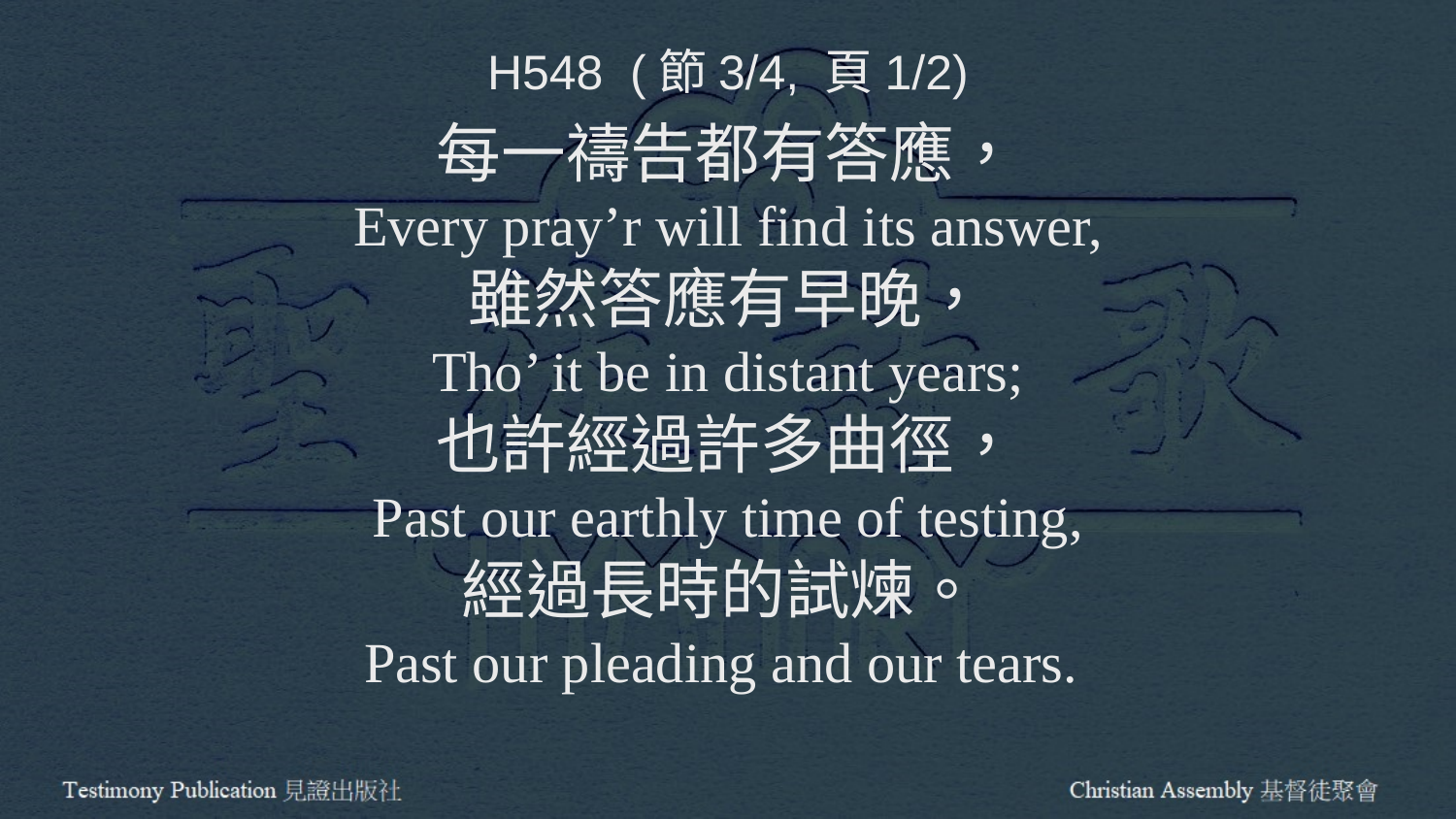

H548  (節3/4, 頁1/2)
每一禱告都有答應，
Every pray’r will find its answer,
雖然答應有早晚，
Tho’ it be in distant years;
也許經過許多曲徑，
Past our earthly time of testing,
經過長時的試煉。
Past our pleading and our tears.